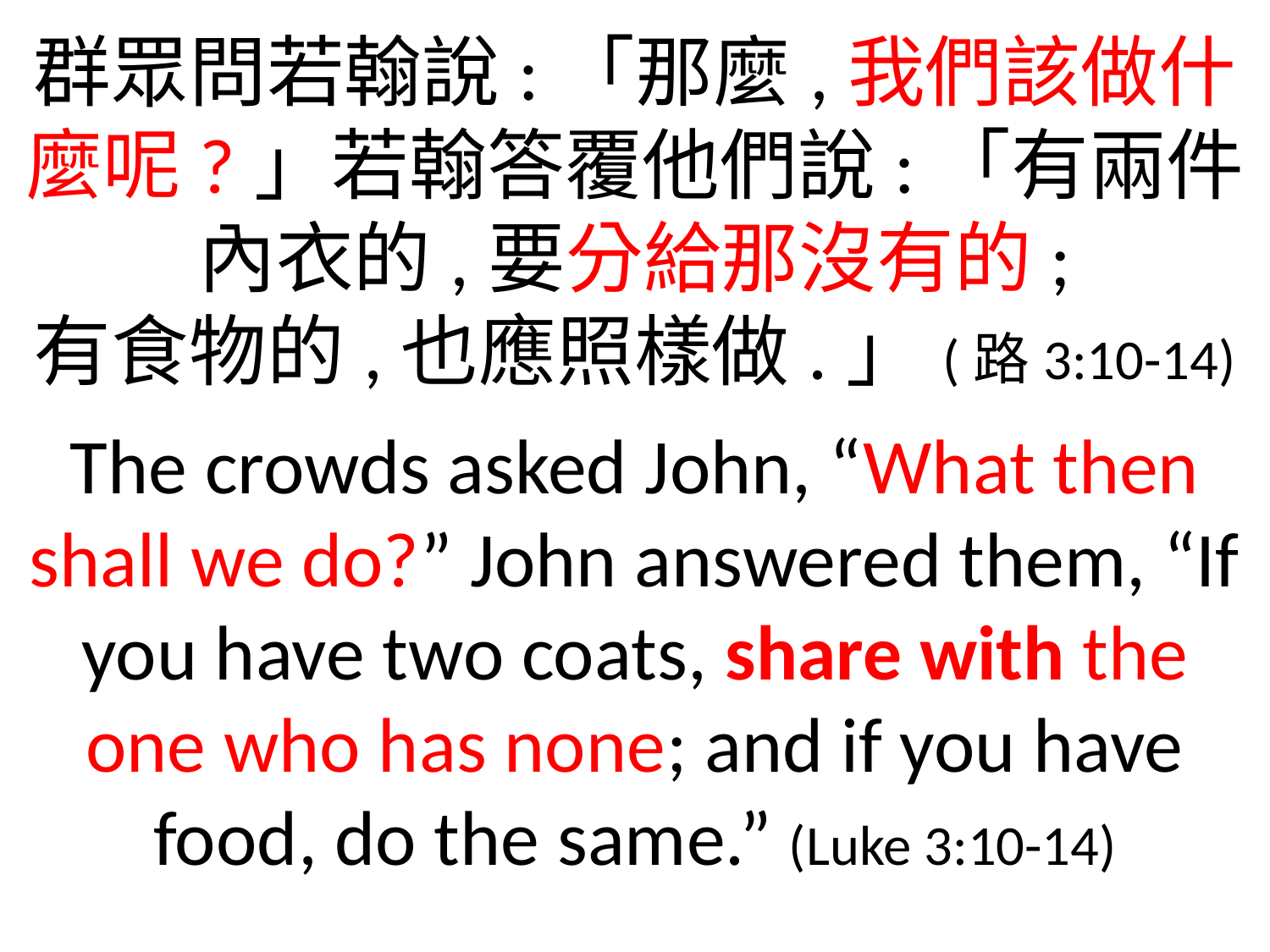

群眾問若翰說:「那麼,我們該做什麼呢?」若翰答覆他們說:「有兩件內衣的,要分給那沒有的;
有食物的,也應照樣做.」(路3:10-14)
The crowds asked John, “What then shall we do?” John answered them, “If you have two coats, share with the one who has none; and if you have food, do the same.” (Luke 3:10-14)